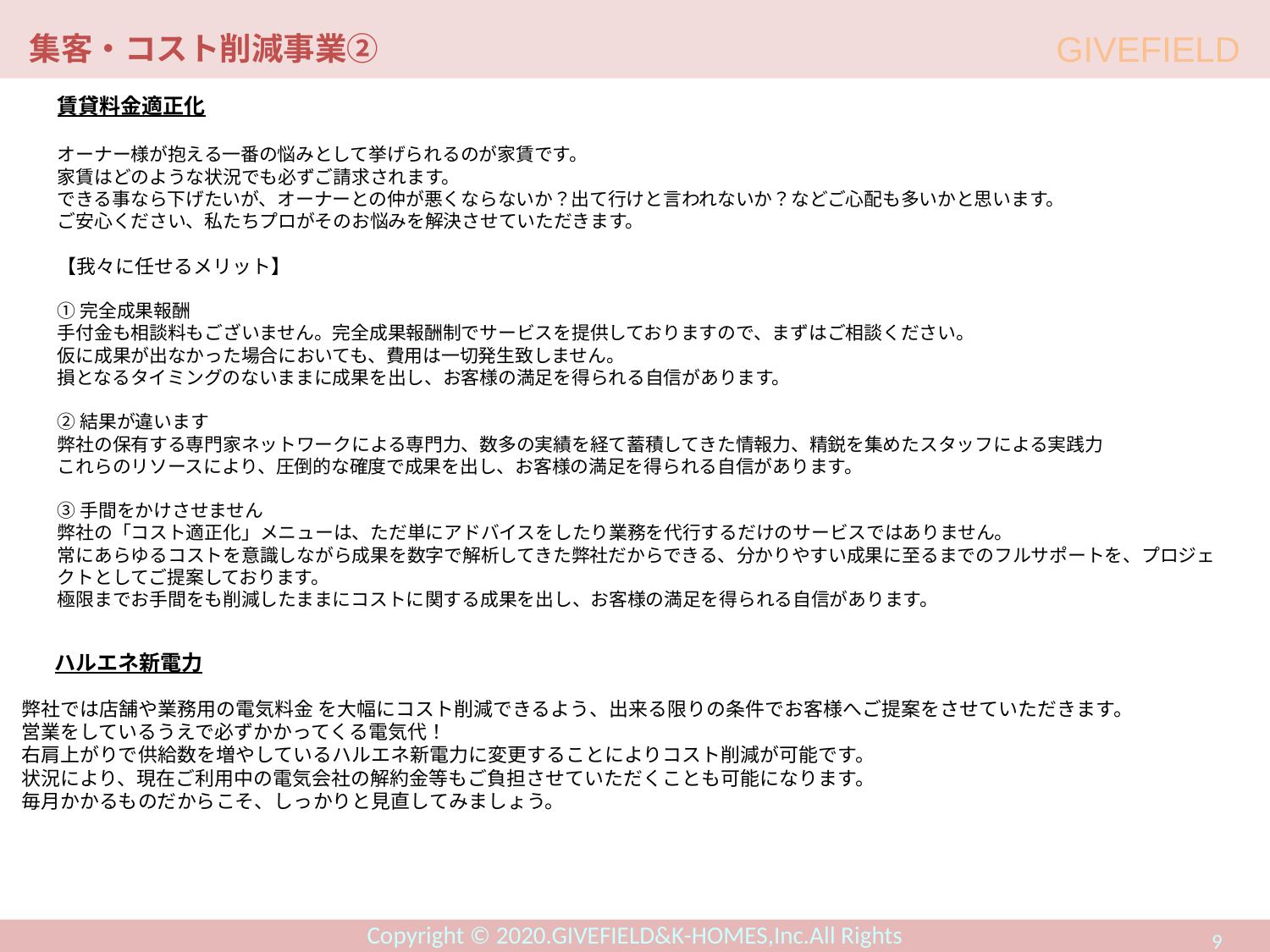

集客・コスト削減事業②
賃貸料金適正化

オーナー様が抱える一番の悩みとして挙げられるのが家賃です。
家賃はどのような状況でも必ずご請求されます。
できる事なら下げたいが、オーナーとの仲が悪くならないか？出て行けと言われないか？などご心配も多いかと思います。
ご安心ください、私たちプロがそのお悩みを解決させていただきます。

【我々に任せるメリット】

①完全成果報酬
手付金も相談料もございません。完全成果報酬制でサービスを提供しておりますので、まずはご相談ください。
仮に成果が出なかった場合においても、費用は一切発生致しません。
損となるタイミングのないままに成果を出し、お客様の満足を得られる自信があります。

②結果が違います
弊社の保有する専門家ネットワークによる専門力、数多の実績を経て蓄積してきた情報力、精鋭を集めたスタッフによる実践力
これらのリソースにより、圧倒的な確度で成果を出し、お客様の満足を得られる自信があります。

③手間をかけさせません
弊社の「コスト適正化」メニューは、ただ単にアドバイスをしたり業務を代行するだけのサービスではありません。
常にあらゆるコストを意識しながら成果を数字で解析してきた弊社だからできる、分かりやすい成果に至るまでのフルサポートを、プロジェクトとしてご提案しております。
極限までお手間をも削減したままにコストに関する成果を出し、お客様の満足を得られる自信があります。
ハルエネ新電力
弊社では店舗や業務用の電気料金 を大幅にコスト削減できるよう、出来る限りの条件でお客様へご提案をさせていただきます。
営業をしているうえで必ずかかってくる電気代！
右肩上がりで供給数を増やしているハルエネ新電力に変更することによりコスト削減が可能です。
状況により、現在ご利用中の電気会社の解約金等もご負担させていただくことも可能になります。
毎月かかるものだからこそ、しっかりと見直してみましょう。
9